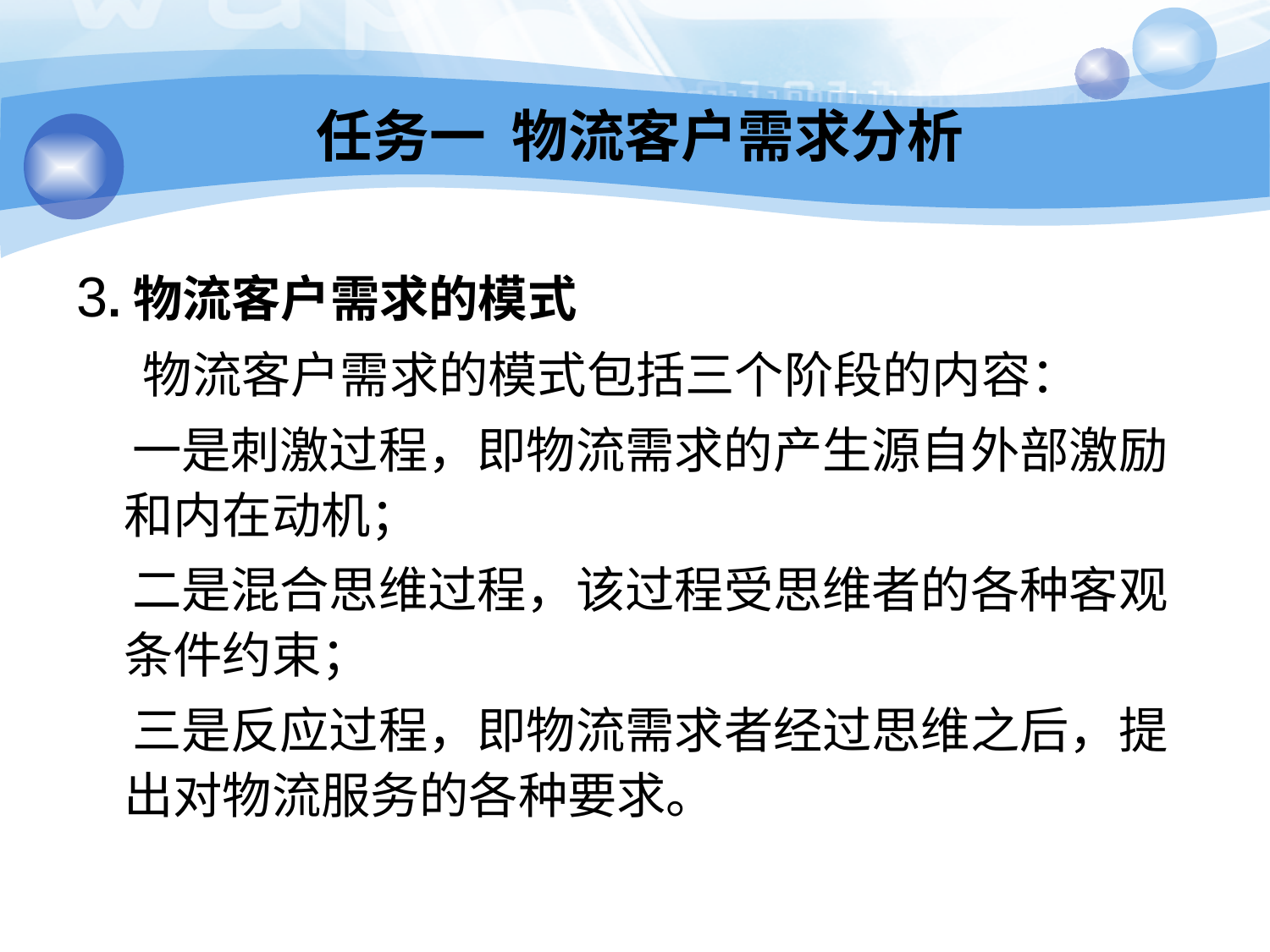

# 任务一  物流客户需求分析
3.物流客户需求的模式
     物流客户需求的模式包括三个阶段的内容：
    一是刺激过程，即物流需求的产生源自外部激励和内在动机；
    二是混合思维过程，该过程受思维者的各种客观条件约束；
    三是反应过程，即物流需求者经过思维之后，提出对物流服务的各种要求。